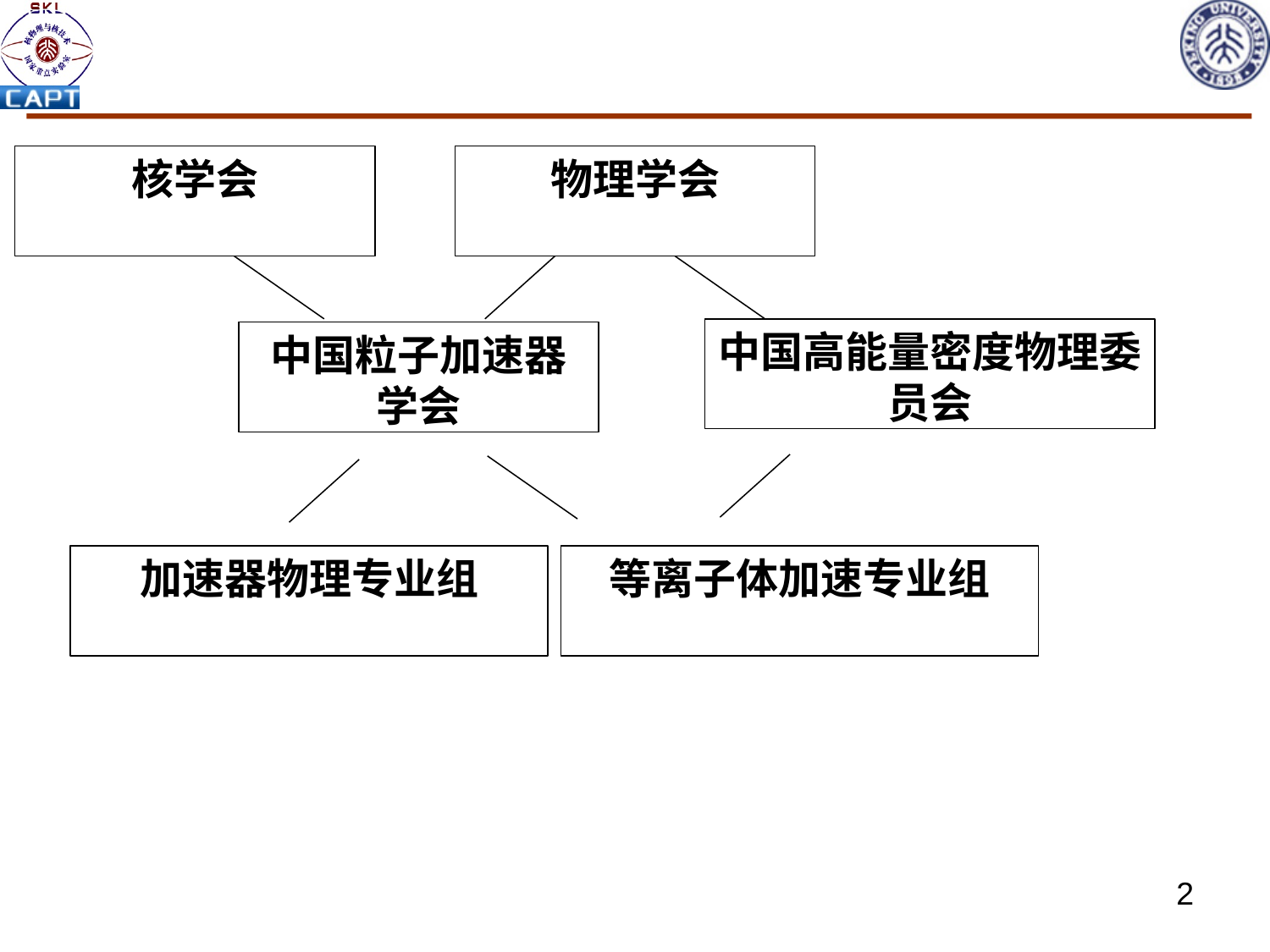

核学会
物理学会
中国高能量密度物理委员会
中国粒子加速器学会
加速器物理专业组

等离子体加速专业组

2